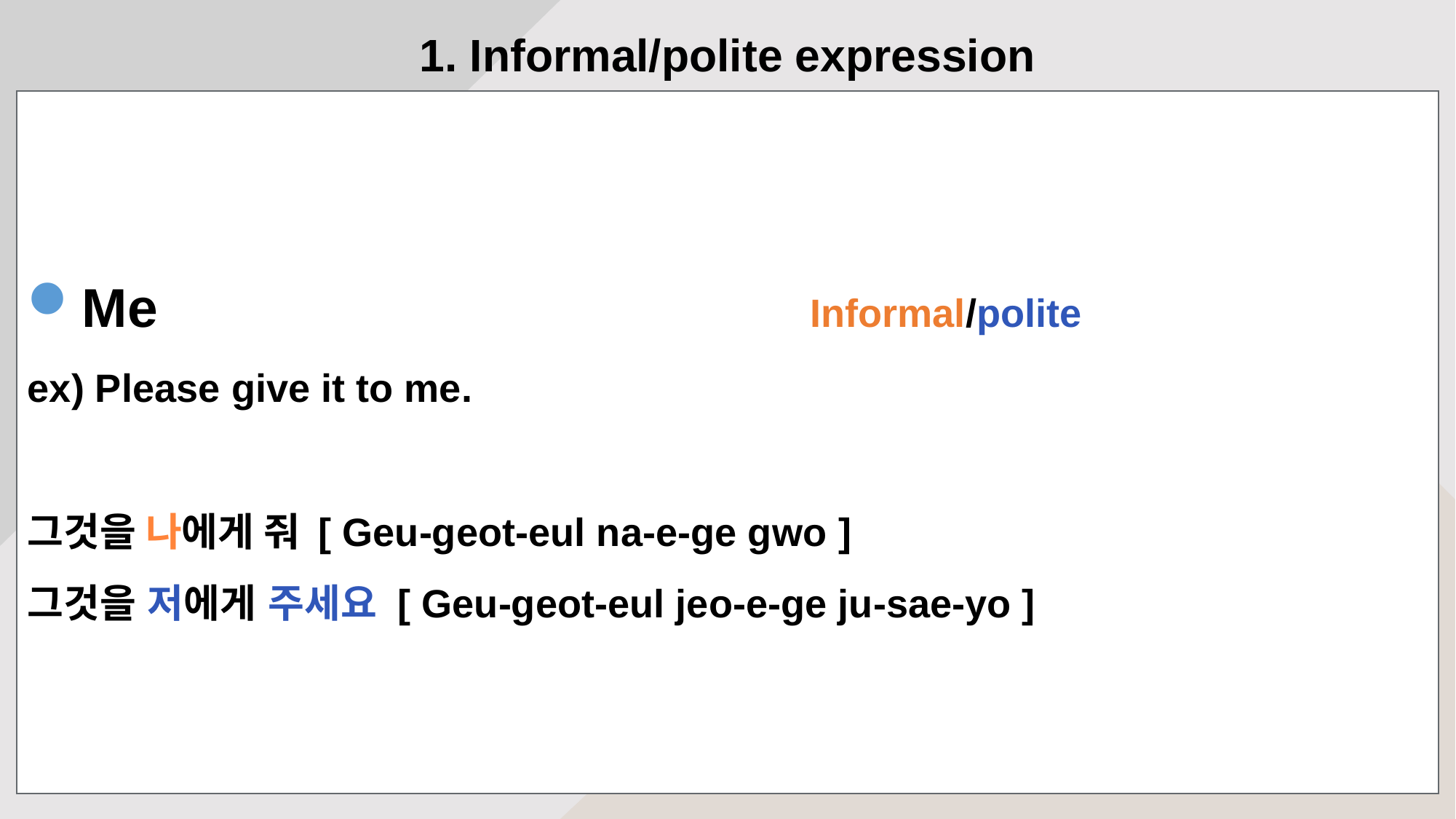

1. Informal/polite expression
Me                                                           Informal/polite
ex) Please give it to me.

그것을 나에게 줘 [ Geu-geot-eul na-e-ge gwo ]
그것을 저에게 주세요 [ Geu-geot-eul jeo-e-ge ju-sae-yo ]